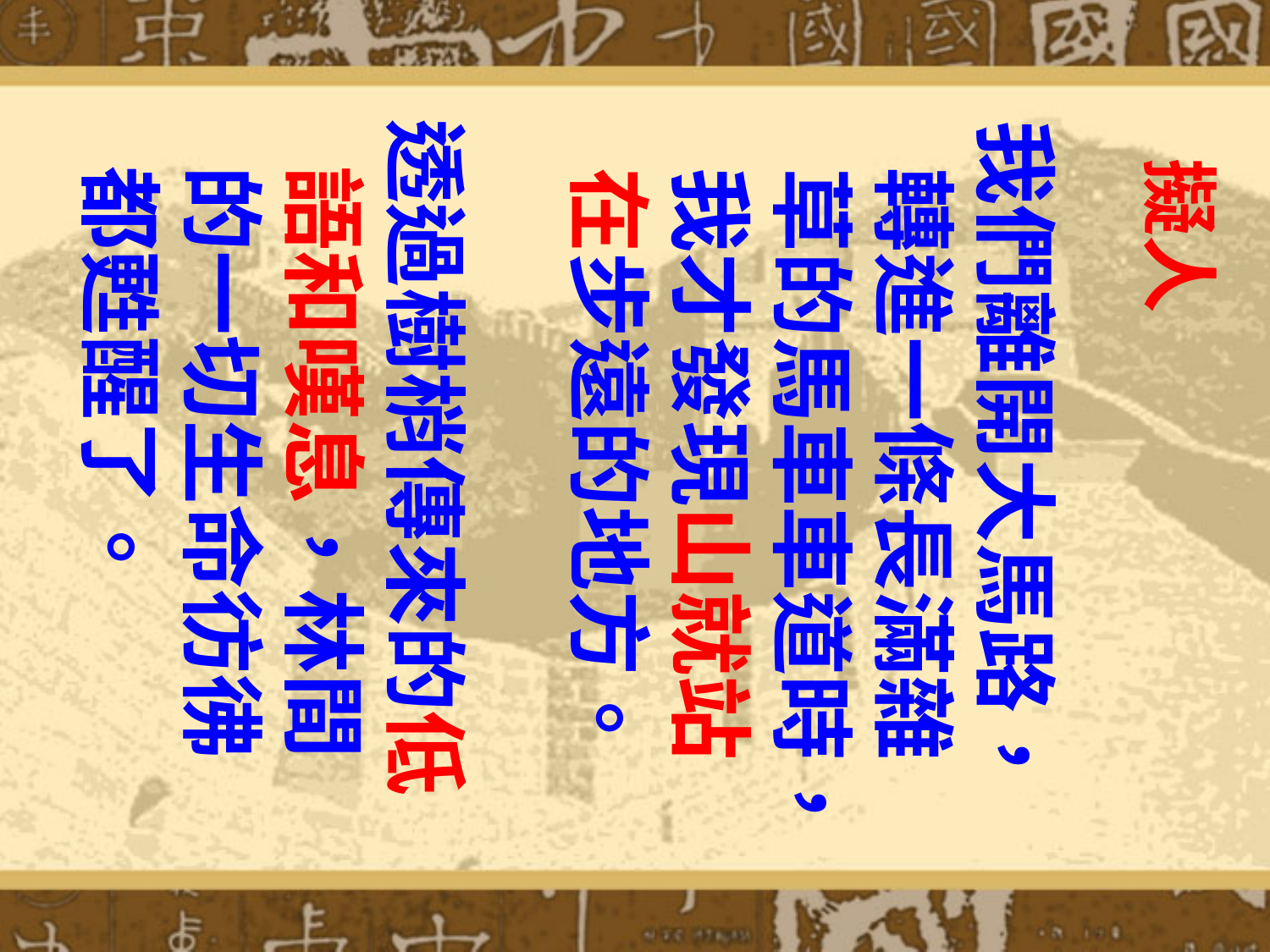

透過樹梢傳來的低語和嘆息，林間的一切生命彷彿都甦醒了。
我們離開大馬路，轉進一條長滿雜草的馬車車道時，我才發現山就站在步遠的地方。
擬人